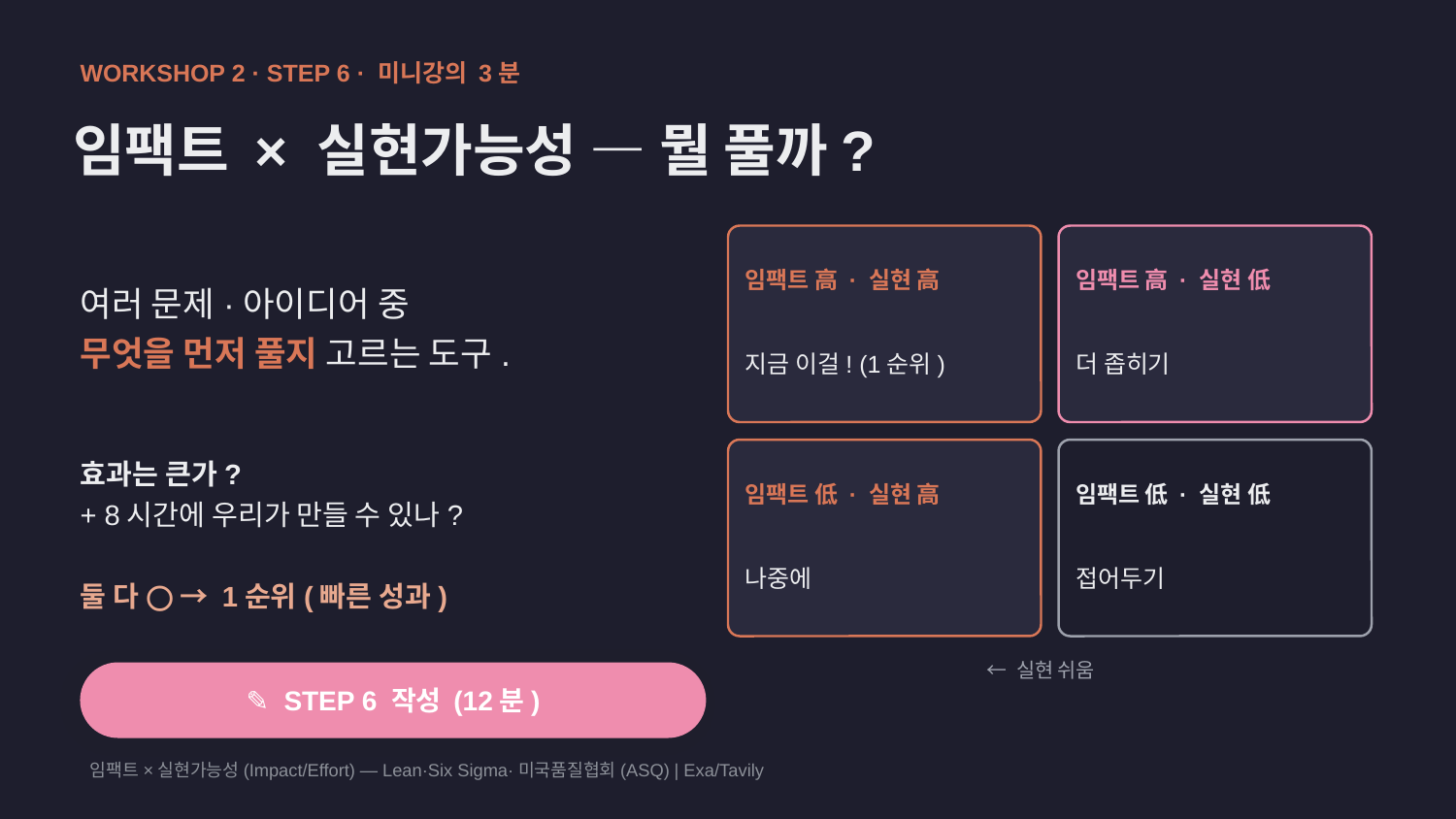

WORKSHOP 2 · STEP 6 · 미니강의 3분
임팩트 × 실현가능성 — 뭘 풀까?

임팩트 高 · 실현 高
임팩트 高 · 실현 低
여러 문제·아이디어 중
무엇을 먼저 풀지 고르는 도구.
지금 이걸! (1순위)
더 좁히기
효과는 큰가?
+ 8시간에 우리가 만들 수 있나?

둘 다 ⭕ → 1순위(빠른 성과)

임팩트 低 · 실현 高
임팩트 低 · 실현 低
나중에
접어두기
← 실현 쉬움

✎  STEP 6 작성 (12분)
임팩트×실현가능성(Impact/Effort) — Lean·Six Sigma·미국품질협회(ASQ) | Exa/Tavily